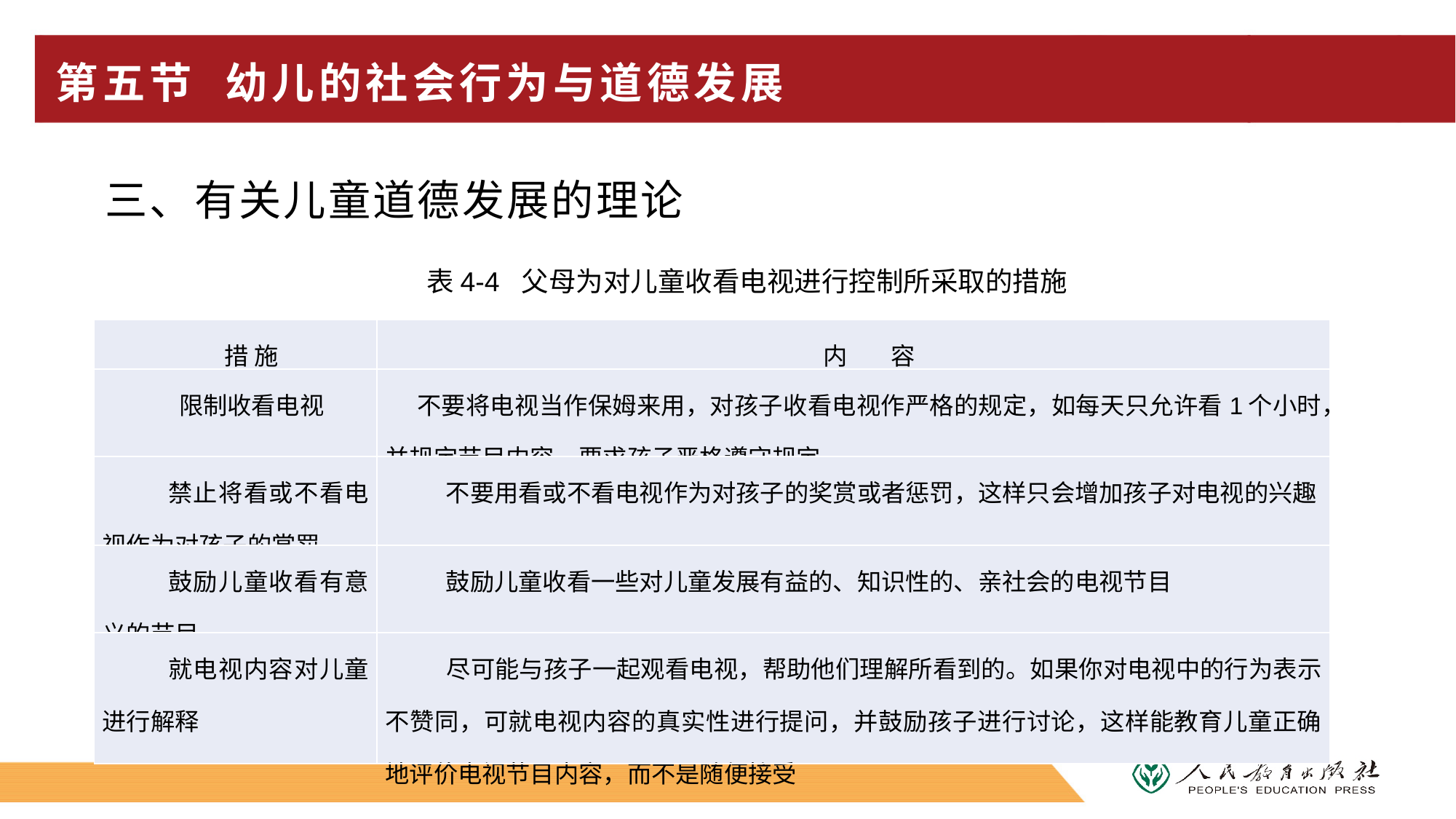

# 第五节  幼儿的社会行为与道德发展
三、有关儿童道德发展的理论
表4-4  父母为对儿童收看电视进行控制所采取的措施

| 措 施 | 内 容 |
| --- | --- |
| 限制收看电视 | 不要将电视当作保姆来用，对孩子收看电视作严格的规定，如每天只允许看1个小时，并规定节目内容，要求孩子严格遵守规定 |
| 禁止将看或不看电视作为对孩子的赏罚 | 不要用看或不看电视作为对孩子的奖赏或者惩罚，这样只会增加孩子对电视的兴趣 |
| 鼓励儿童收看有意义的节目 | 鼓励儿童收看一些对儿童发展有益的、知识性的、亲社会的电视节目 |
| 就电视内容对儿童进行解释 | 尽可能与孩子一起观看电视，帮助他们理解所看到的。如果你对电视中的行为表示不赞同，可就电视内容的真实性进行提问，并鼓励孩子进行讨论，这样能教育儿童正确地评价电视节目内容，而不是随便接受 |